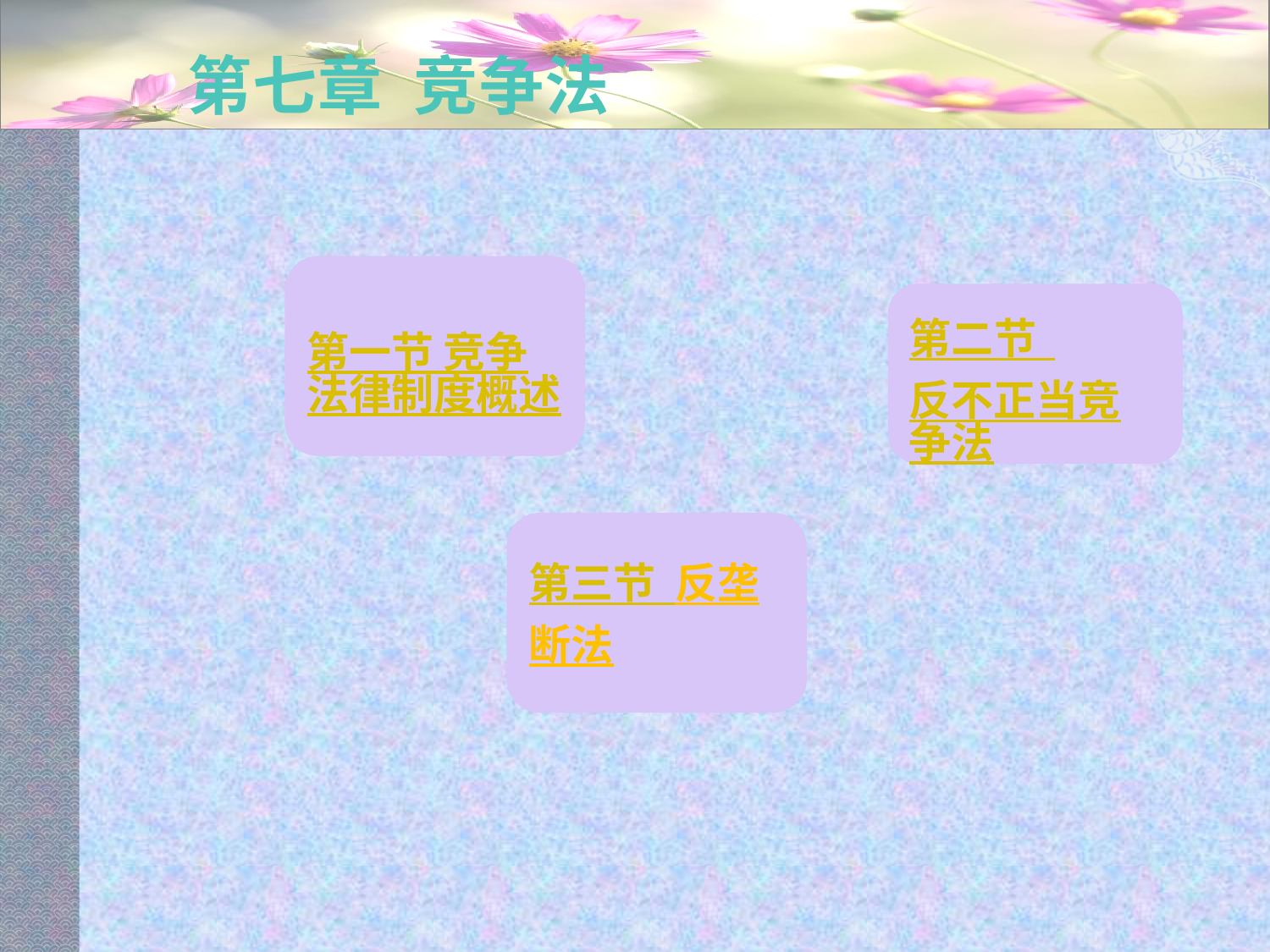

# 第七章  竞争法
第一节 竞争法律制度概述
第二节  反不正当竞争法
第三节  反垄断法